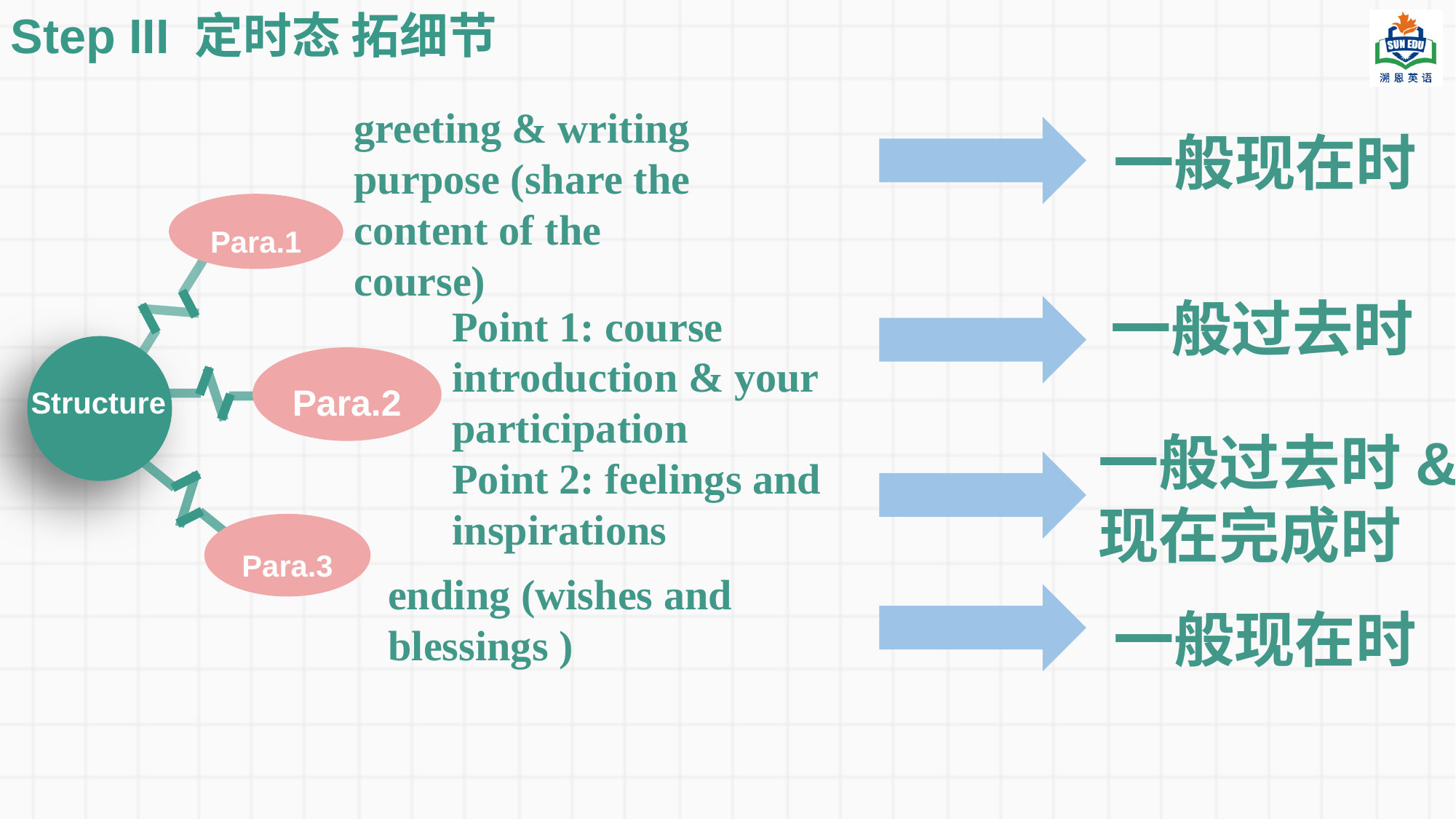

Step III 定时态 拓细节
greeting & writing purpose (share the content of the course)

一般现在时
Para.1
一般过去时
Point 1: course introduction & your participation
Point 2: feelings and inspirations

Para.2
Structure
一般过去时&现在完成时

Para.3
ending (wishes and blessings )

一般现在时